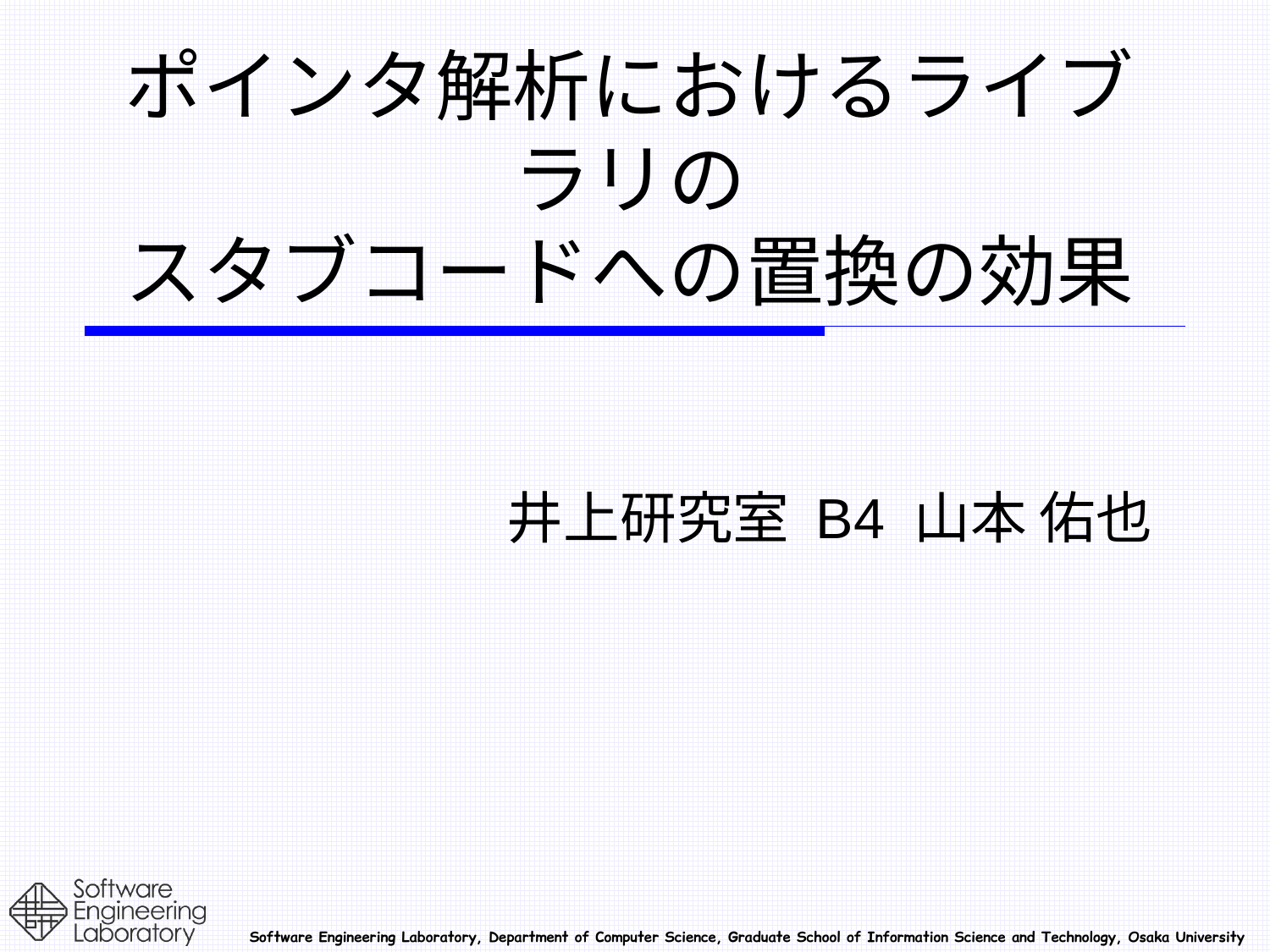

# ポインタ解析におけるライブラリの スタブコードへの置換の効果
井上研究室 B4 山本 佑也